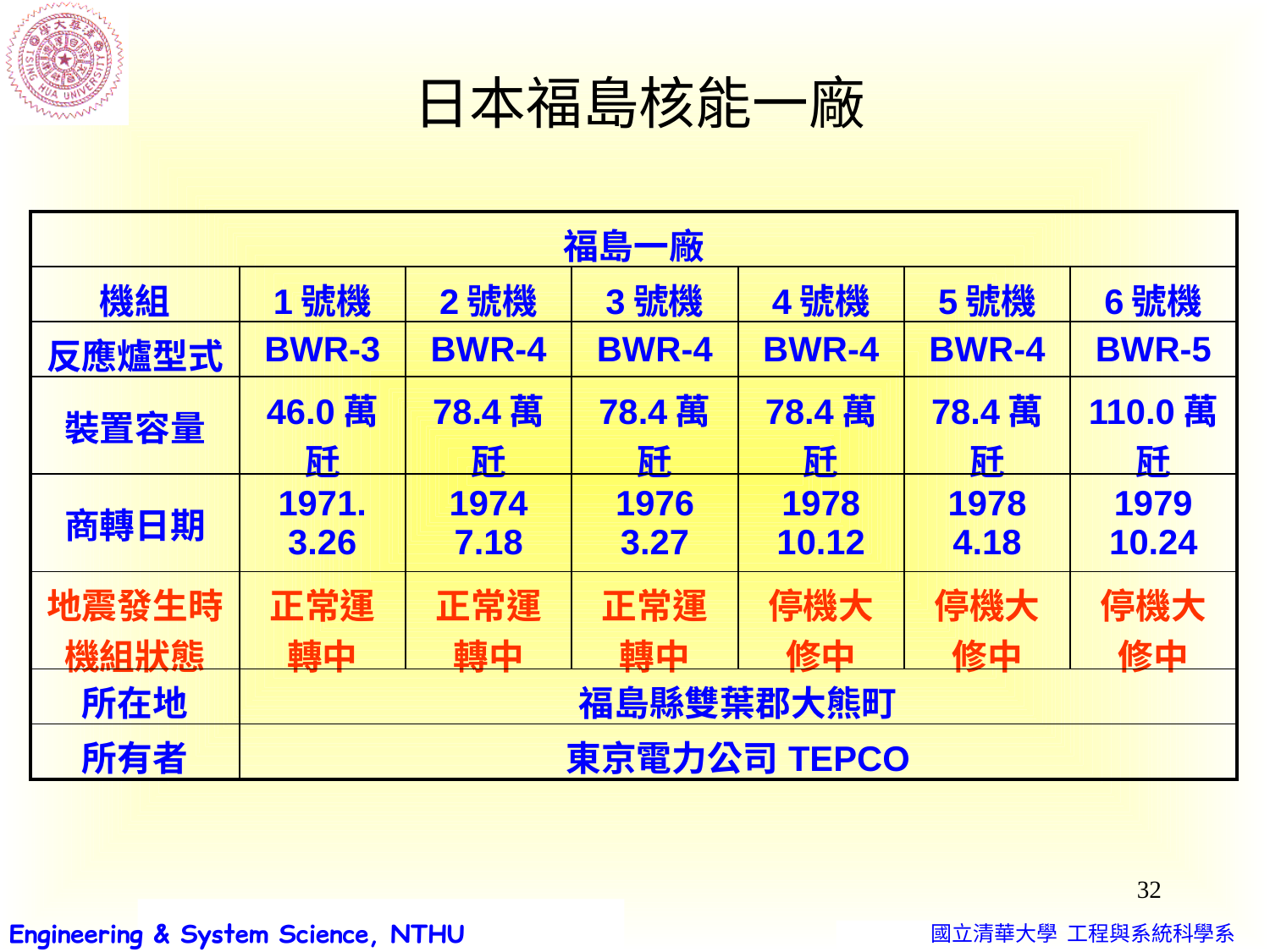

日本福島核能一廠
| 福島一廠 |  |  |  |  |  |  |
| --- | --- | --- | --- | --- | --- | --- |
| 機組 | 1號機 | 2號機 | 3號機 | 4號機 | 5號機 | 6號機 |
| 反應爐型式 | BWR-3 | BWR-4 | BWR-4 | BWR-4 | BWR-4 | BWR-5 |
| 裝置容量 | 46.0萬瓩 | 78.4萬瓩 | 78.4萬瓩 | 78.4萬瓩 | 78.4萬瓩 | 110.0萬瓩 |
| 商轉日期 | 1971. 3.26 | 1974 7.18 | 1976 3.27 | 1978 10.12 | 1978 4.18 | 1979 10.24 |
| 地震發生時機組狀態 | 正常運轉中 | 正常運轉中 | 正常運轉中 | 停機大修中 | 停機大修中 | 停機大修中 |
| 所在地 | 福島縣雙葉郡大熊町 |  |  |  |  |  |
| 所有者 | 東京電力公司TEPCO |  |  |  |  |  |
32